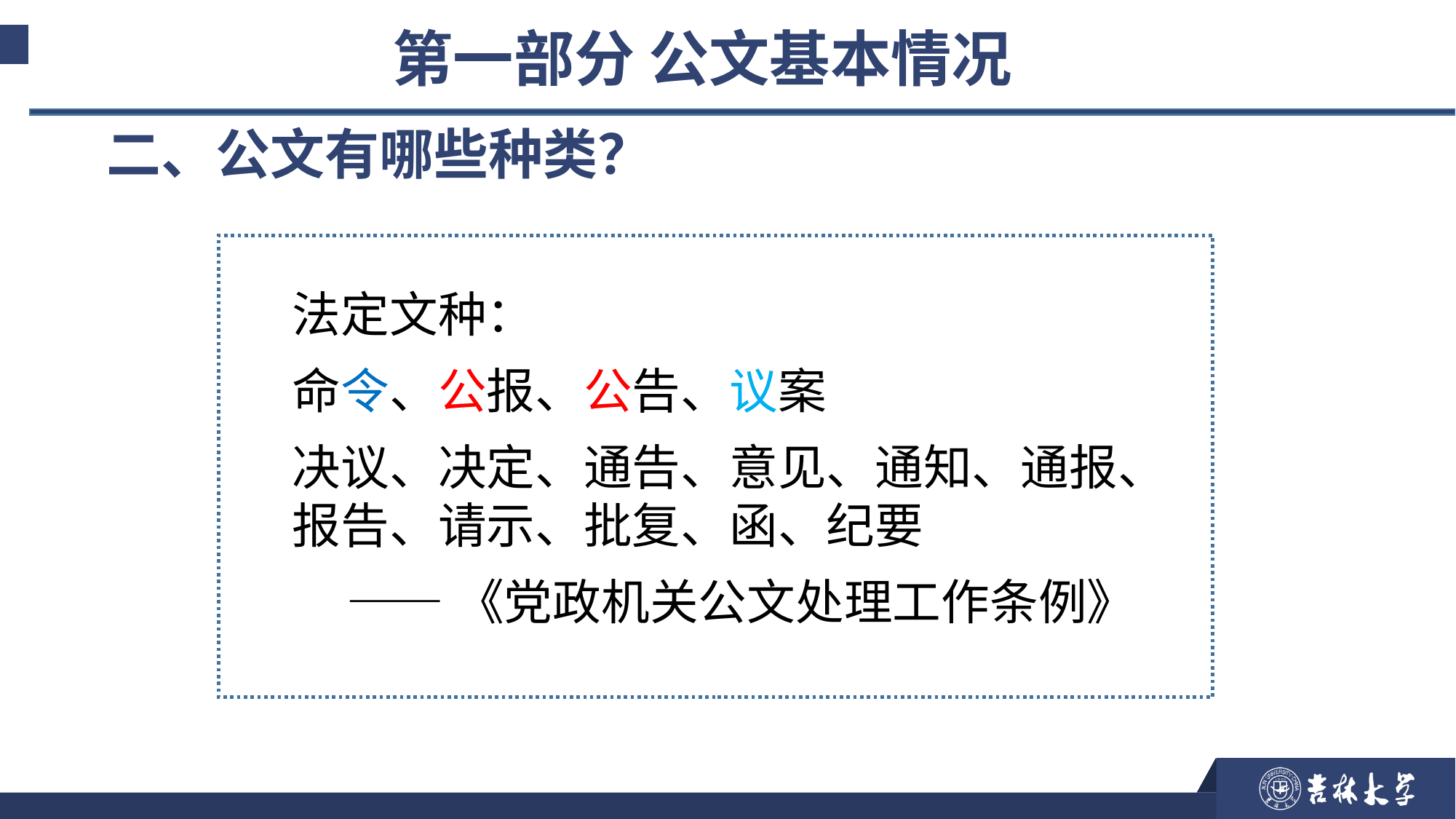

第一部分 公文基本情况

二、公文有哪些种类？

法定文种：

命令、公报、公告、议案

决议、决定、通告、意见、通知、通报、报告、请示、批复、函、纪要

     ——《党政机关公文处理工作条例》